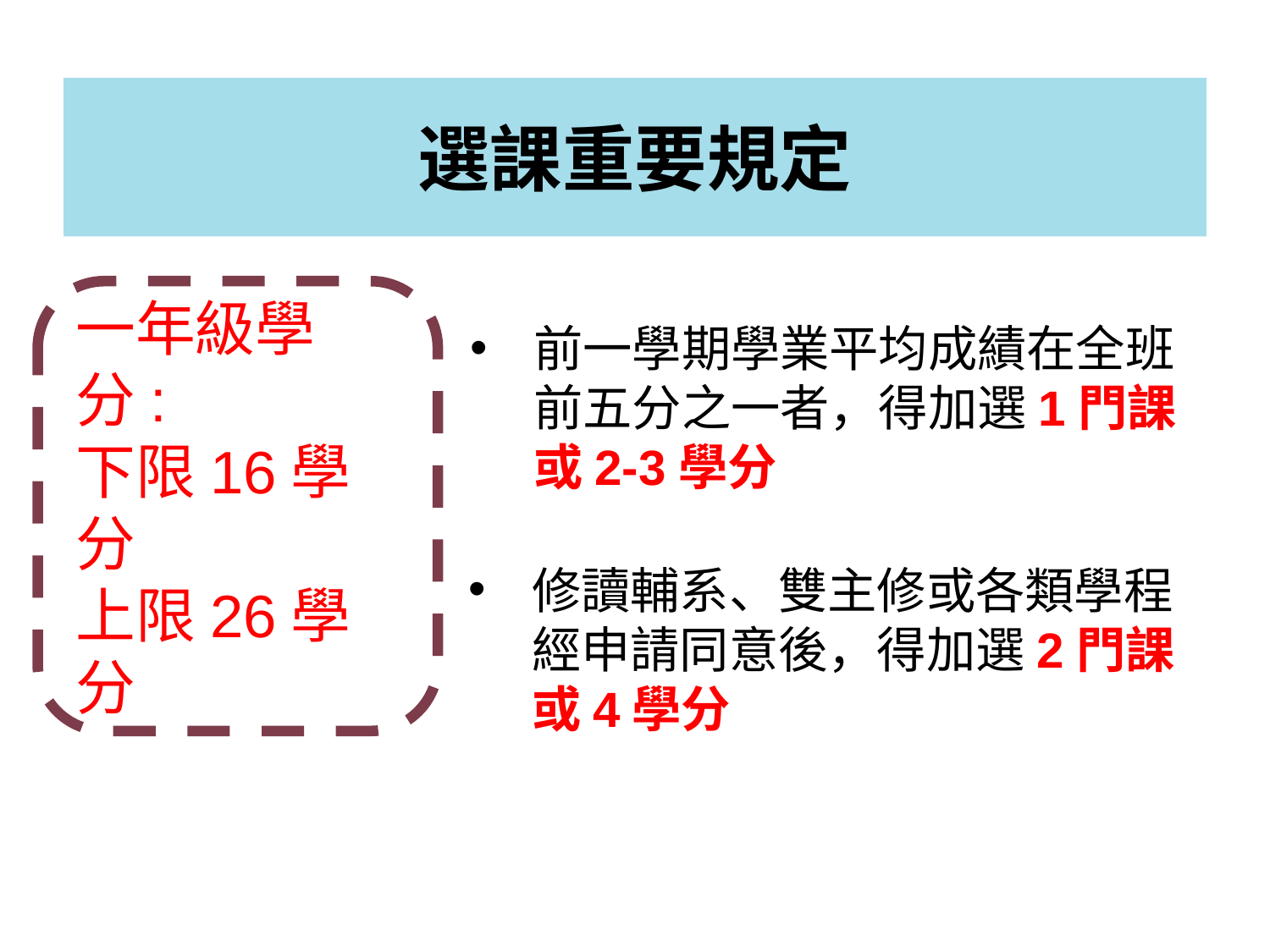

# 選課重要規定

一年級學分:
下限16學分
上限26學分

前一學期學業平均成績在全班前五分之一者，得加選1門課或2-3學分

修讀輔系、雙主修或各類學程經申請同意後，得加選2門課或4學分